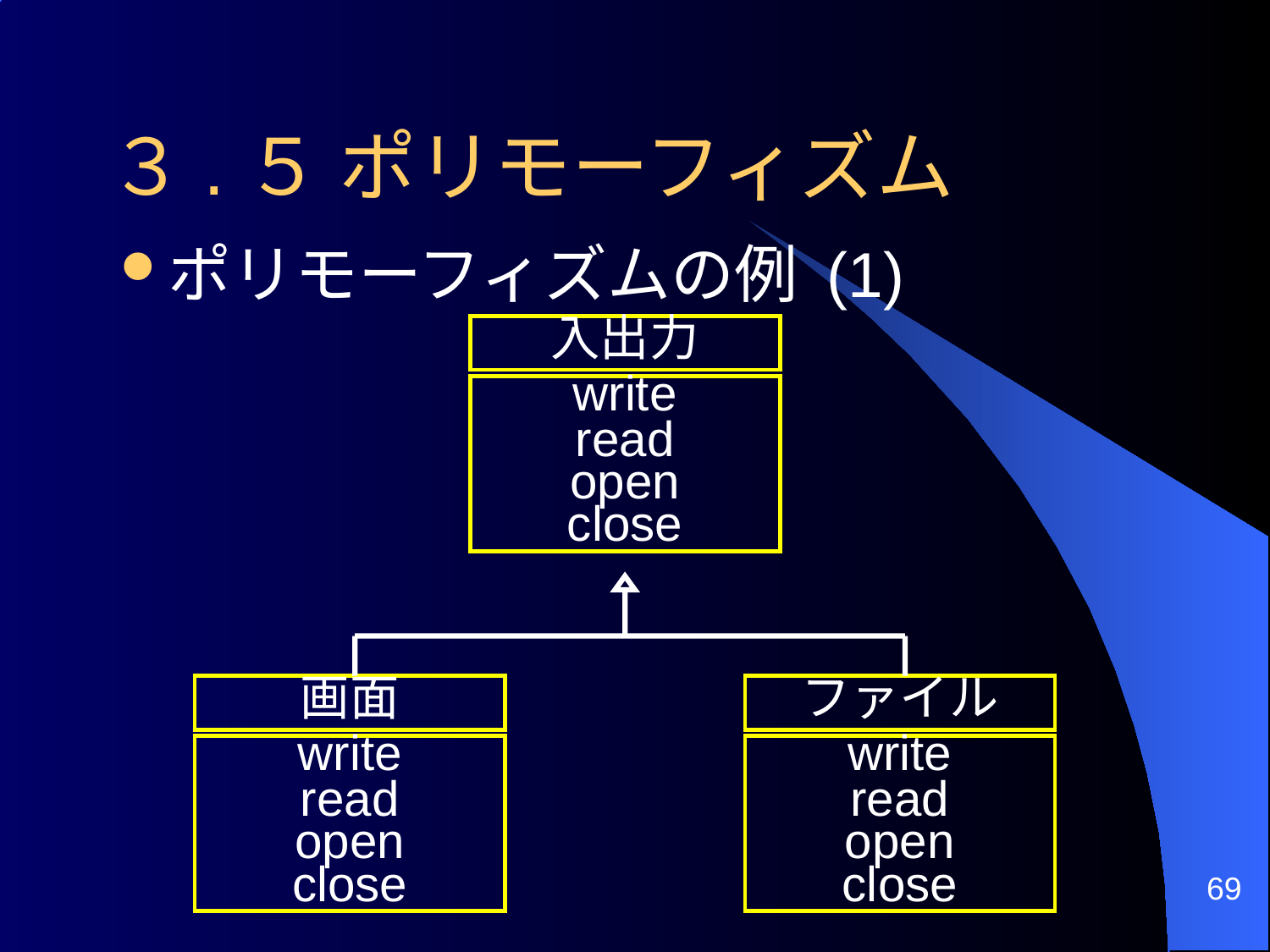

# ３.５ ポリモーフィズム
ポリモーフィズムの例 (1)
入出力
write
read
open
close

画面
write
read
open
close
ファイル
write
read
open
close
69